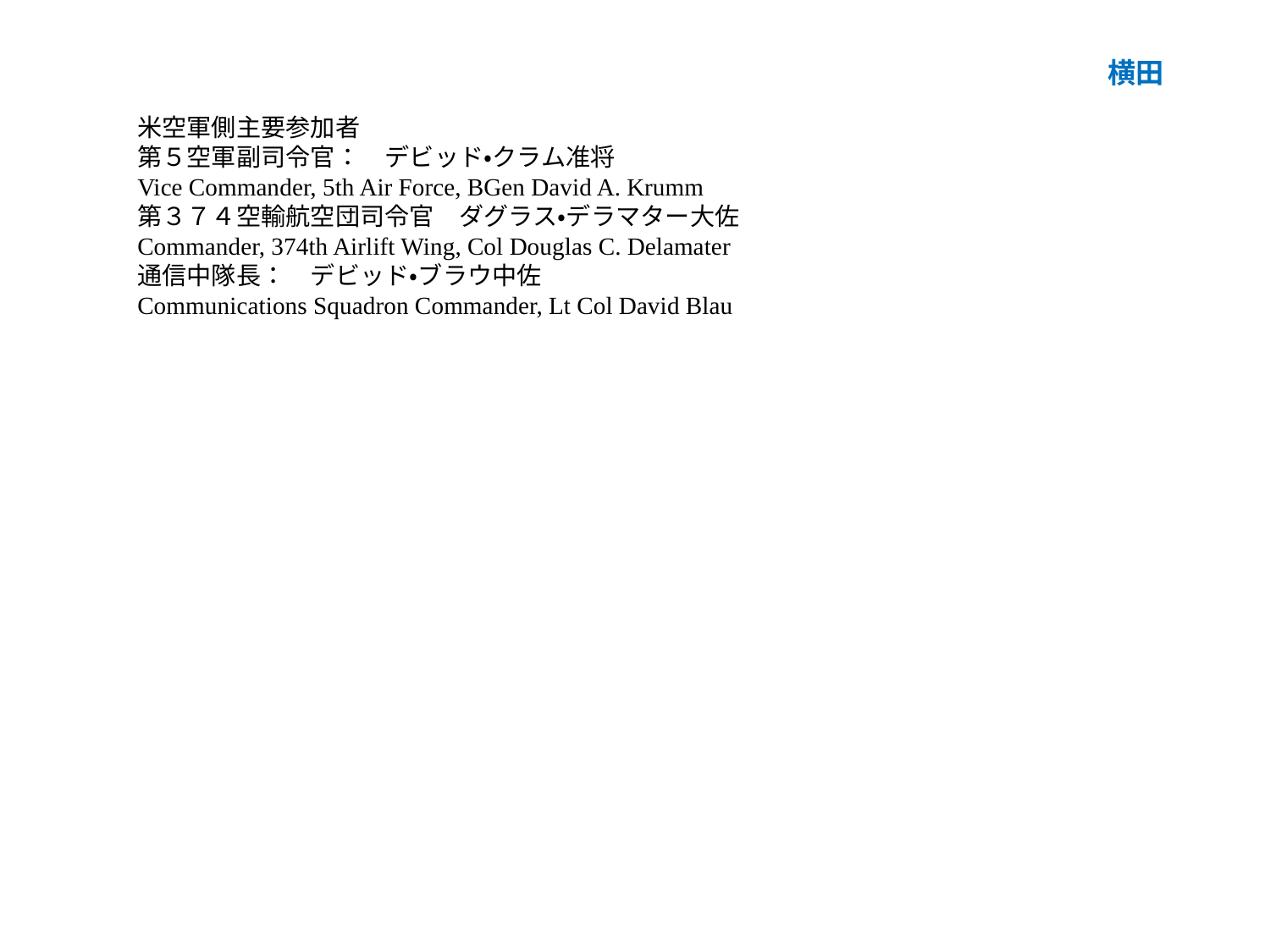

横田
米空軍側主要参加者
第５空軍副司令官：　デビッド・クラム准将
Vice Commander, 5th Air Force, BGen David A. Krumm
第３７４空輸航空団司令官　ダグラス・デラマター大佐
Commander, 374th Airlift Wing, Col Douglas C. Delamater
通信中隊長：　デビッド・ブラウ中佐
Communications Squadron Commander, Lt Col David Blau